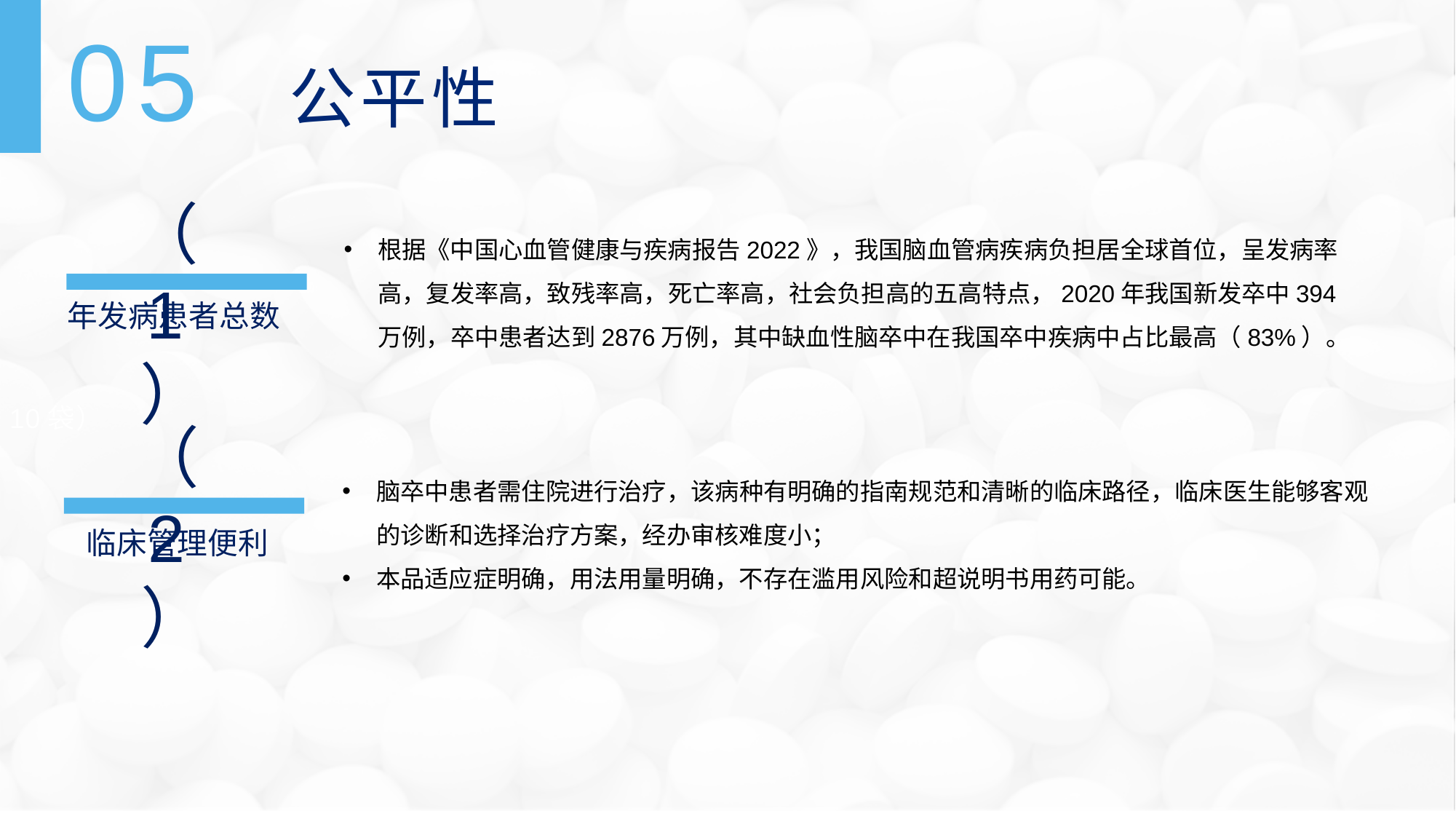

10袋）

05
公平性
（1）
根据《中国心血管健康与疾病报告2022》，我国脑血管病疾病负担居全球首位，呈发病率高，复发率高，致残率高，死亡率高，社会负担高的五高特点，2020年我国新发卒中394万例，卒中患者达到2876万例，其中缺血性脑卒中在我国卒中疾病中占比最高（83%）。

年发病患者总数
（2）
脑卒中患者需住院进行治疗，该病种有明确的指南规范和清晰的临床路径，临床医生能够客观的诊断和选择治疗方案，经办审核难度小；
本品适应症明确，用法用量明确，不存在滥用风险和超说明书用药可能。

临床管理便利